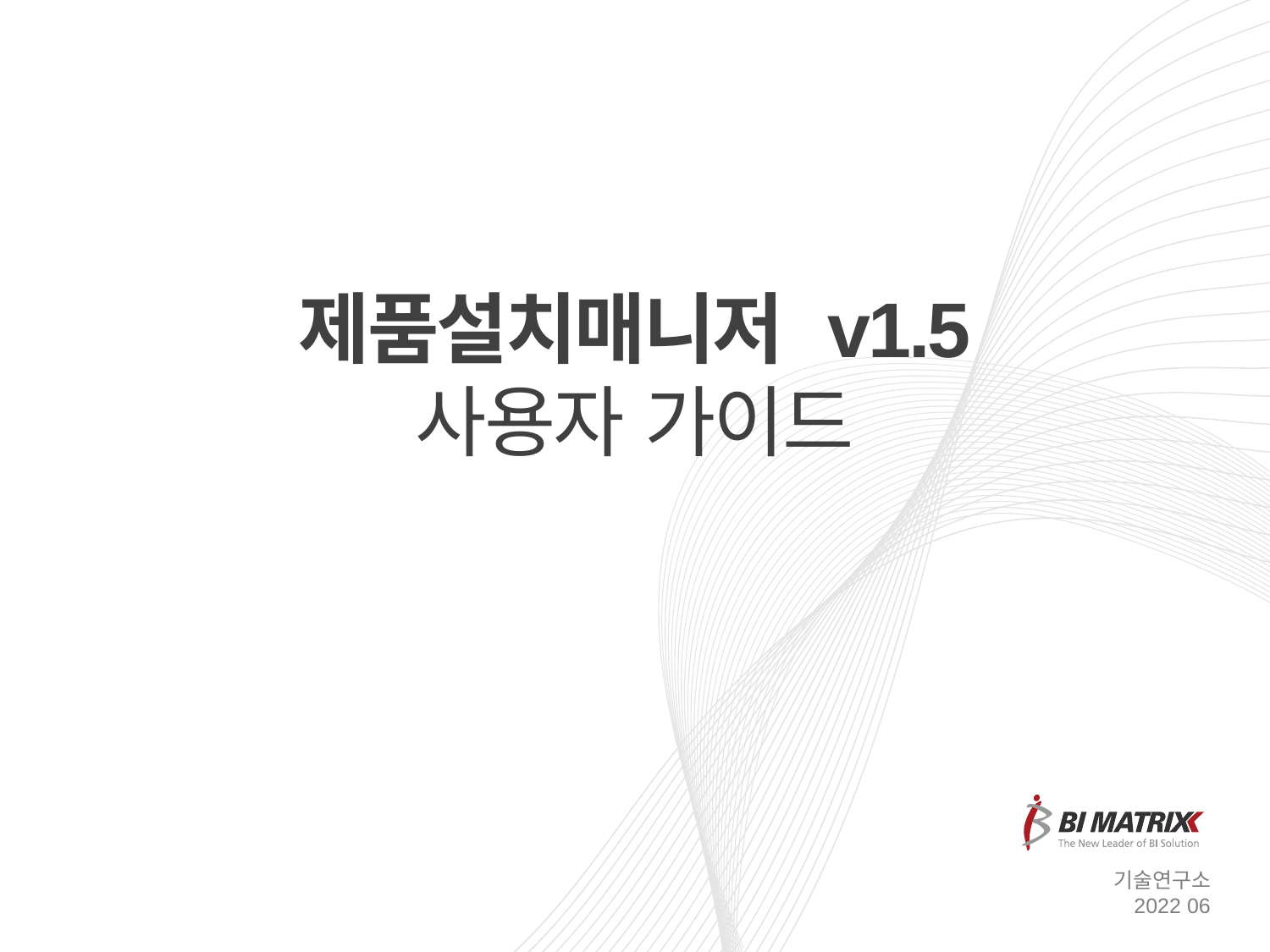

제품설치매니저 v1.5
사용자 가이드
기술연구소
2022 06